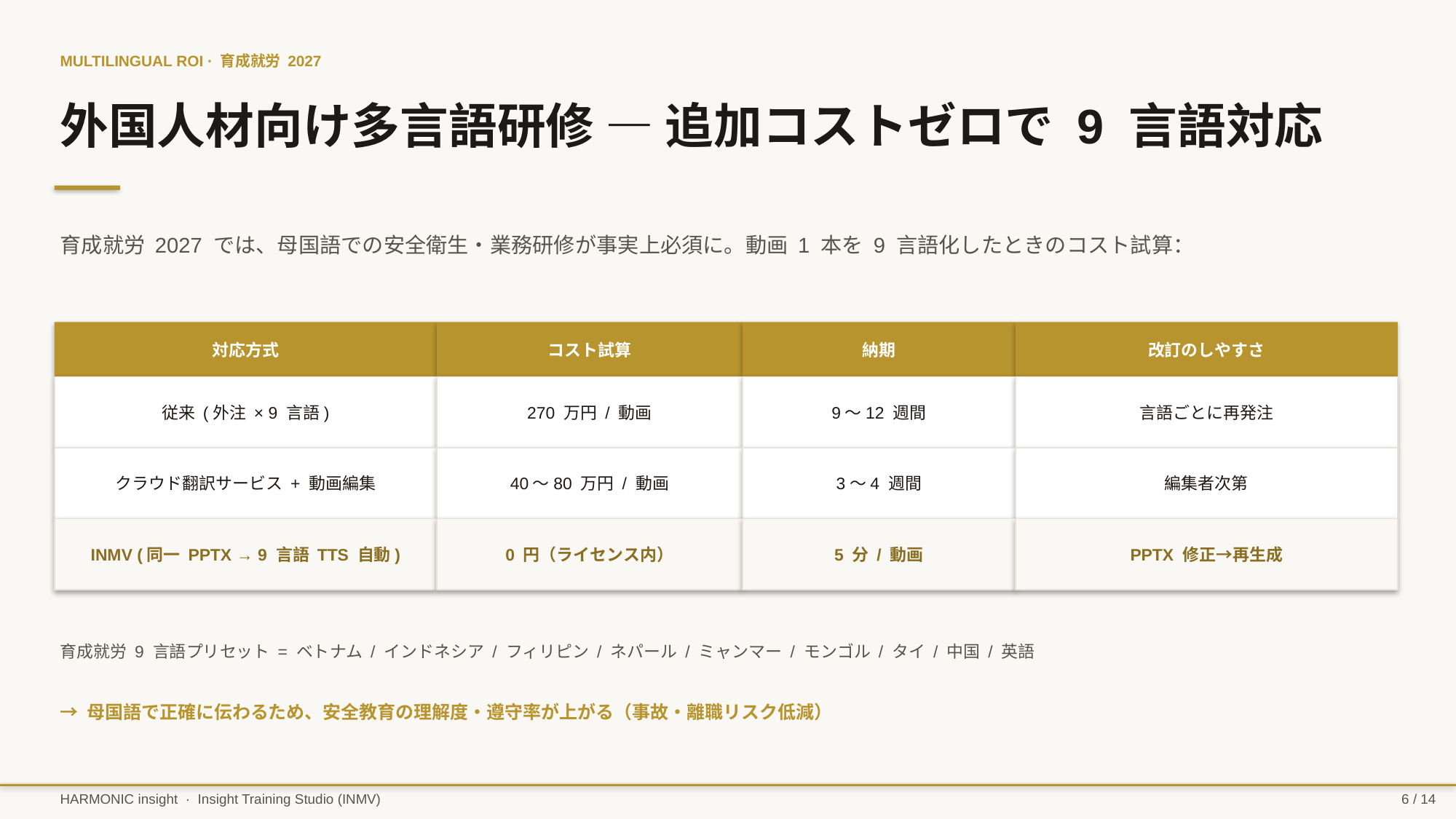

MULTILINGUAL ROI · 育成就労 2027
外国人材向け多言語研修 — 追加コストゼロで 9 言語対応

育成就労 2027 では、母国語での安全衛生・業務研修が事実上必須に。動画 1 本を 9 言語化したときのコスト試算：

対応方式

コスト試算

納期

改訂のしやすさ

従来 (外注 × 9 言語)

270 万円 / 動画

9〜12 週間

言語ごとに再発注

クラウド翻訳サービス + 動画編集

40〜80 万円 / 動画

3〜4 週間

編集者次第

INMV (同一 PPTX → 9 言語 TTS 自動)

0 円（ライセンス内）

5 分 / 動画

PPTX 修正→再生成
育成就労 9 言語プリセット = ベトナム / インドネシア / フィリピン / ネパール / ミャンマー / モンゴル / タイ / 中国 / 英語
→ 母国語で正確に伝わるため、安全教育の理解度・遵守率が上がる（事故・離職リスク低減）

HARMONIC insight  ·  Insight Training Studio (INMV)
6 / 14